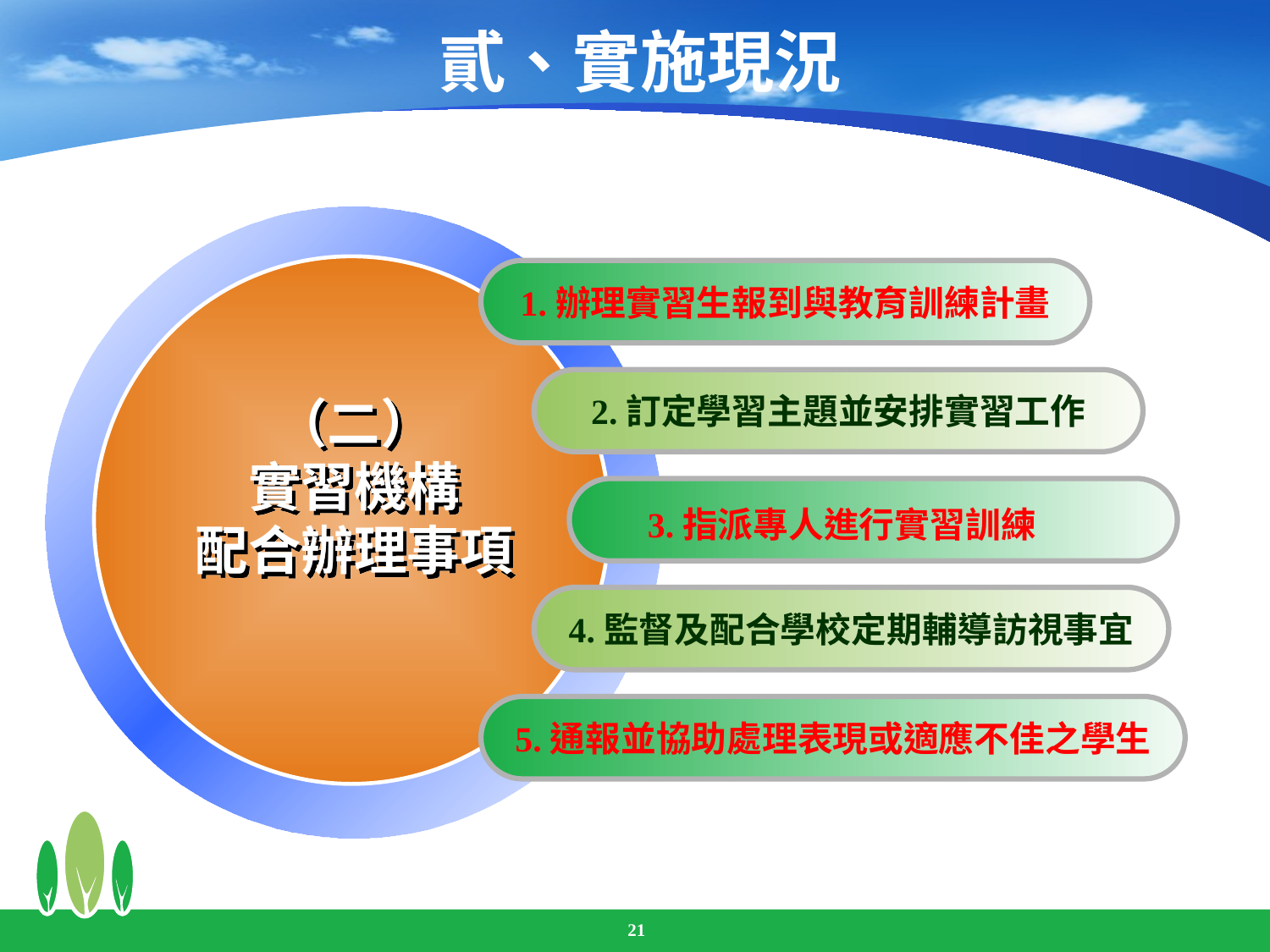

# 貳、實施現況

1.辦理實習生報到與教育訓練計畫
2.訂定學習主題並安排實習工作
（二）
實習機構
配合辦理事項

4.監督及配合學校定期輔導訪視事宜
5.通報並協助處理表現或適應不佳之學生
3.指派專人進行實習訓練
21